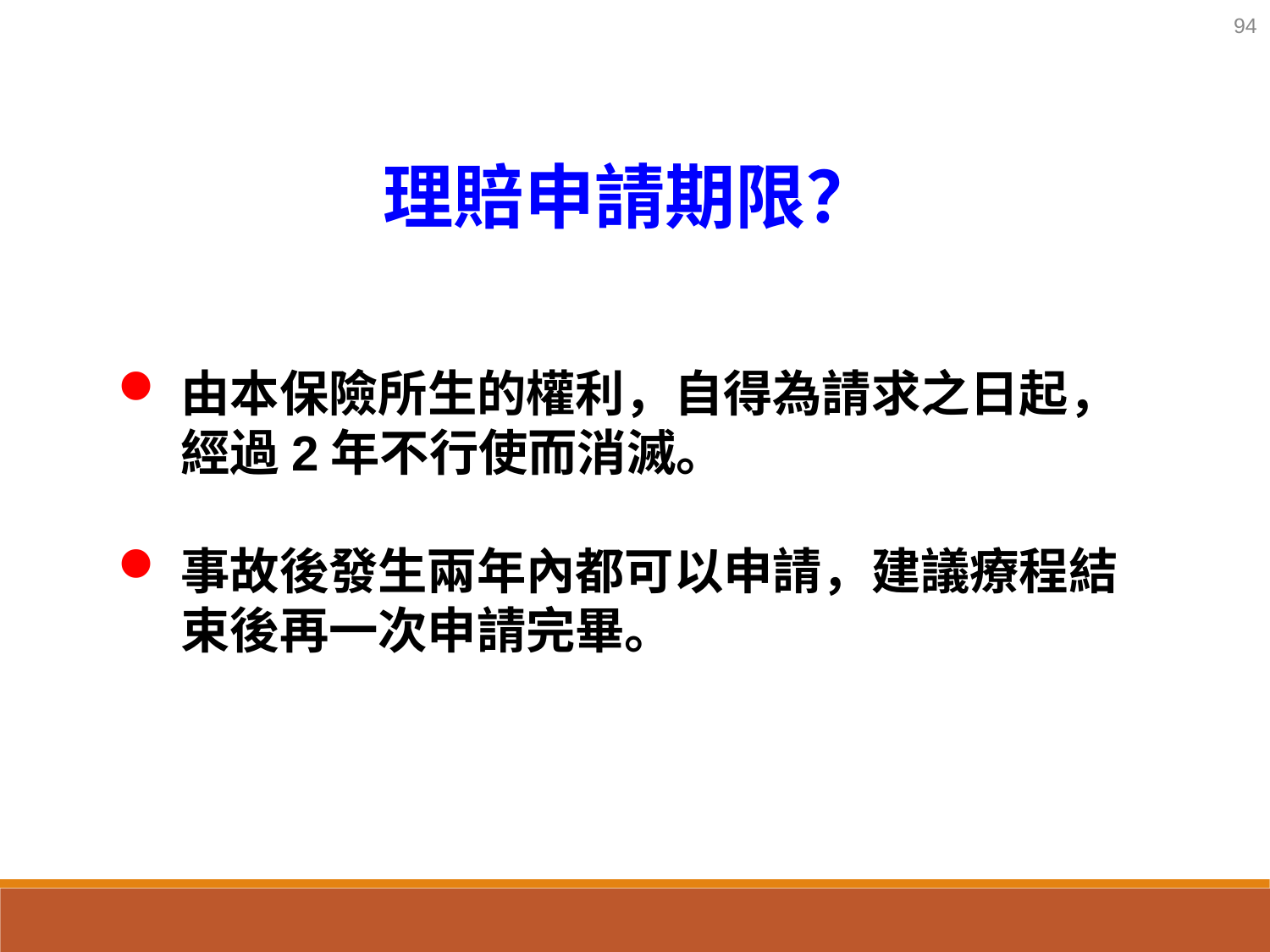

94
理賠申請期限？
由本保險所生的權利，自得為請求之日起，經過2年不行使而消滅。

事故後發生兩年內都可以申請，建議療程結束後再一次申請完畢。